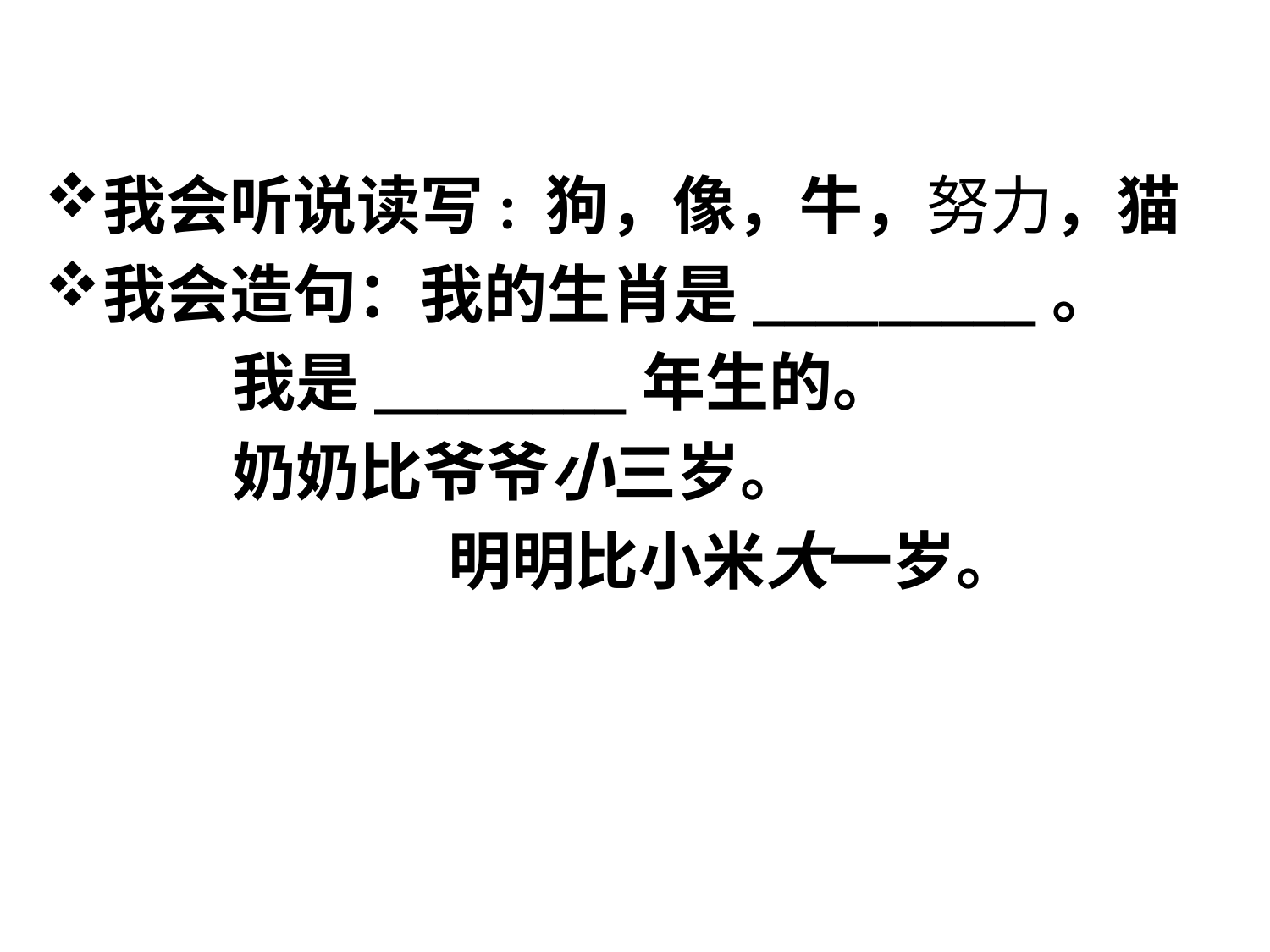

我会听说读写: 狗，像，牛，努力，猫
我会造句：我的生肖是_________。
            我是________年生的。
            奶奶比爷爷小三岁。
                           明明比小米大一岁。